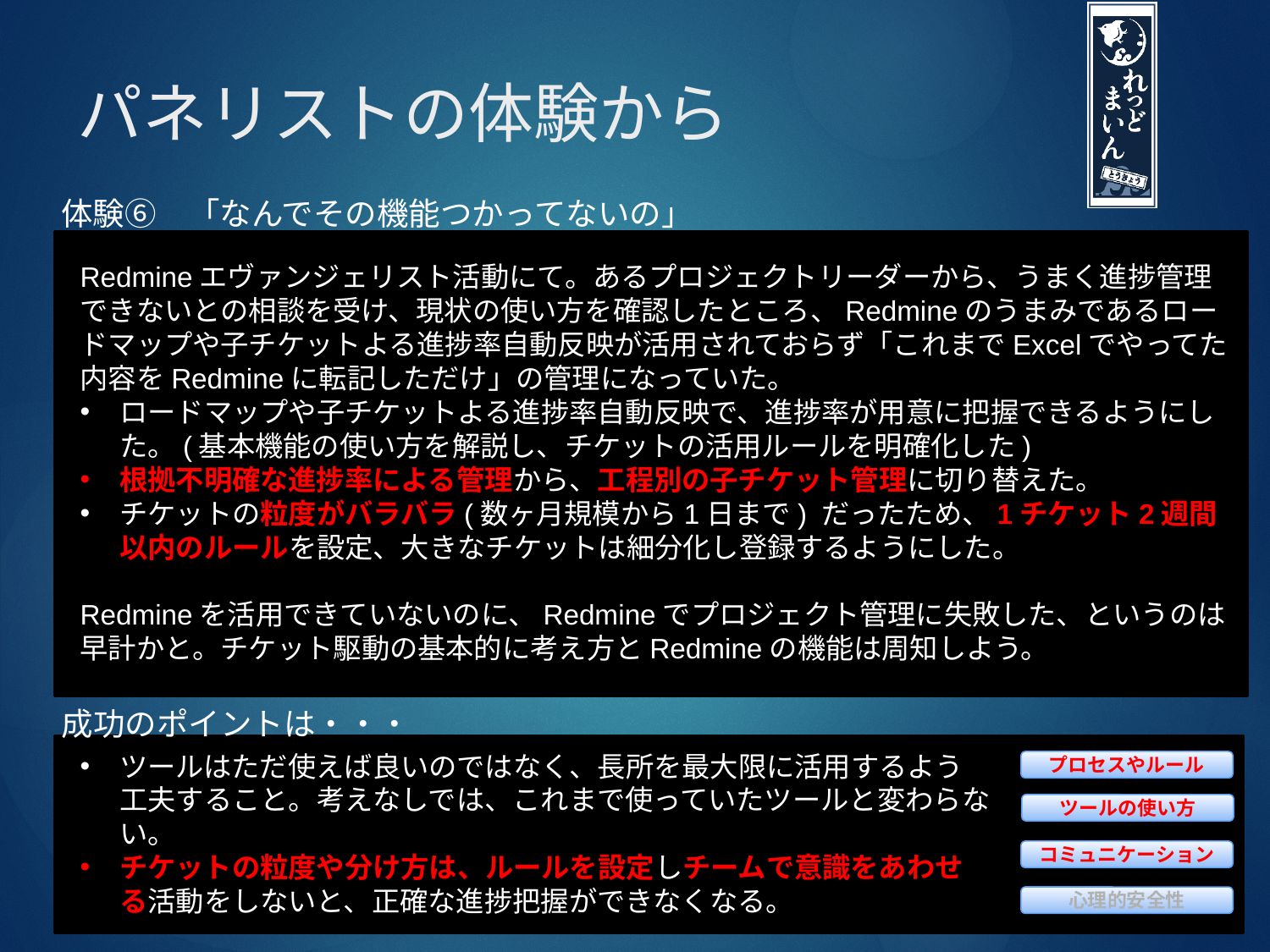

# パネリストの体験から
体験⑥　「なんでその機能つかってないの」

Redmineエヴァンジェリスト活動にて。あるプロジェクトリーダーから、うまく進捗管理できないとの相談を受け、現状の使い方を確認したところ、Redmineのうまみであるロードマップや子チケットよる進捗率自動反映が活用されておらず「これまでExcelでやってた内容をRedmineに転記しただけ」の管理になっていた。
ロードマップや子チケットよる進捗率自動反映で、進捗率が用意に把握できるようにした。(基本機能の使い方を解説し、チケットの活用ルールを明確化した)
根拠不明確な進捗率による管理から、工程別の子チケット管理に切り替えた。
チケットの粒度がバラバラ(数ヶ月規模から1日まで) だったため、1チケット2週間以内のルールを設定、大きなチケットは細分化し登録するようにした。

Redmineを活用できていないのに、Redmineでプロジェクト管理に失敗した、というのは早計かと。チケット駆動の基本的に考え方とRedmineの機能は周知しよう。
成功のポイントは・・・

ツールはただ使えば良いのではなく、長所を最大限に活用するよう工夫すること。考えなしでは、これまで使っていたツールと変わらない。
チケットの粒度や分け方は、ルールを設定しチームで意識をあわせる活動をしないと、正確な進捗把握ができなくなる。
プロセスやルール
ツールの使い方
コミュニケーション
心理的安全性